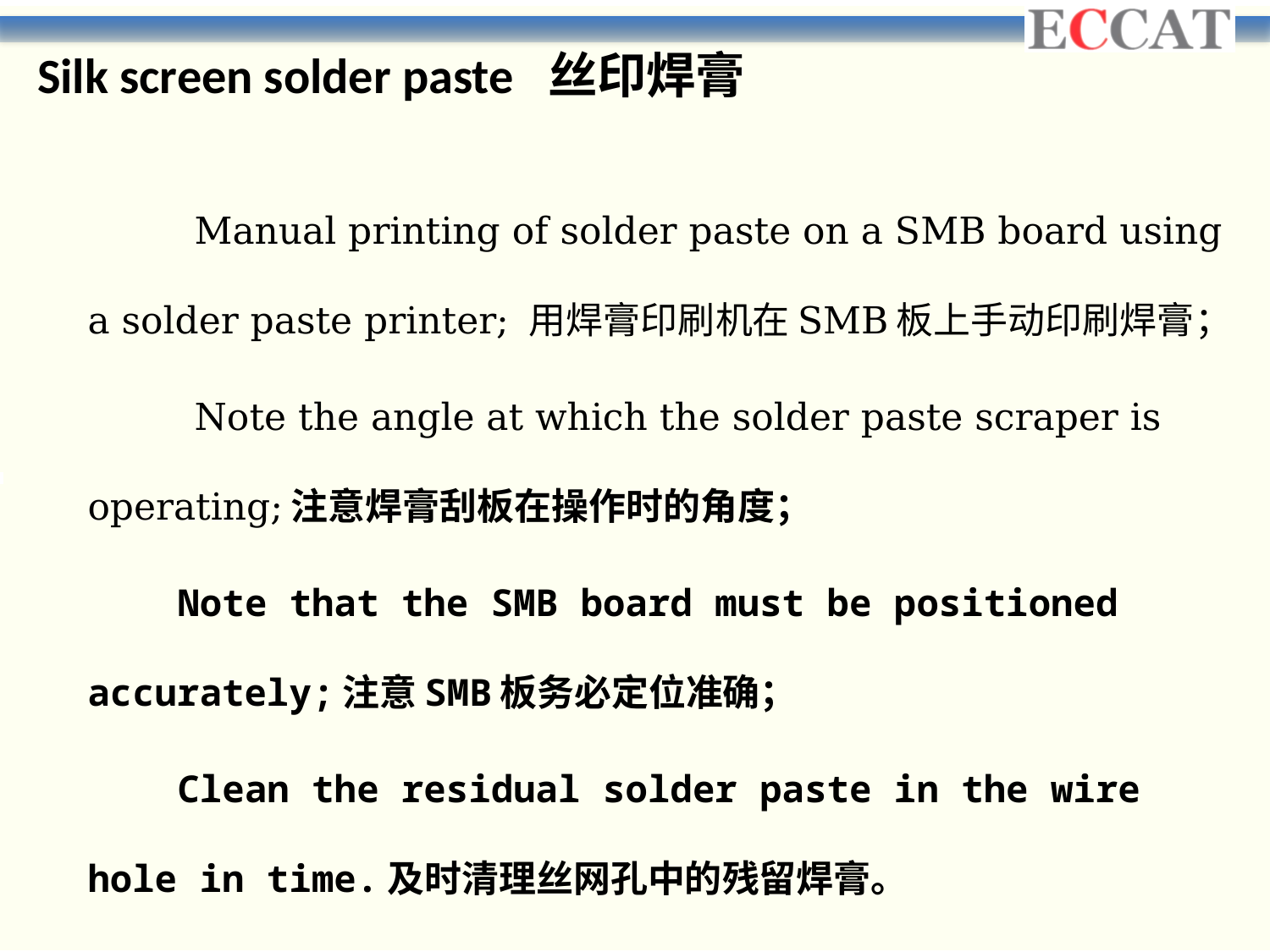

Silk screen solder paste  丝印焊膏
         Manual printing of solder paste on a SMB board using a solder paste printer; 用焊膏印刷机在SMB板上手动印刷焊膏；
         Note the angle at which the solder paste scraper is operating;注意焊膏刮板在操作时的角度；
    Note that the SMB board must be positioned accurately;注意SMB板务必定位准确；
    Clean the residual solder paste in the wire hole in time.及时清理丝网孔中的残留焊膏。